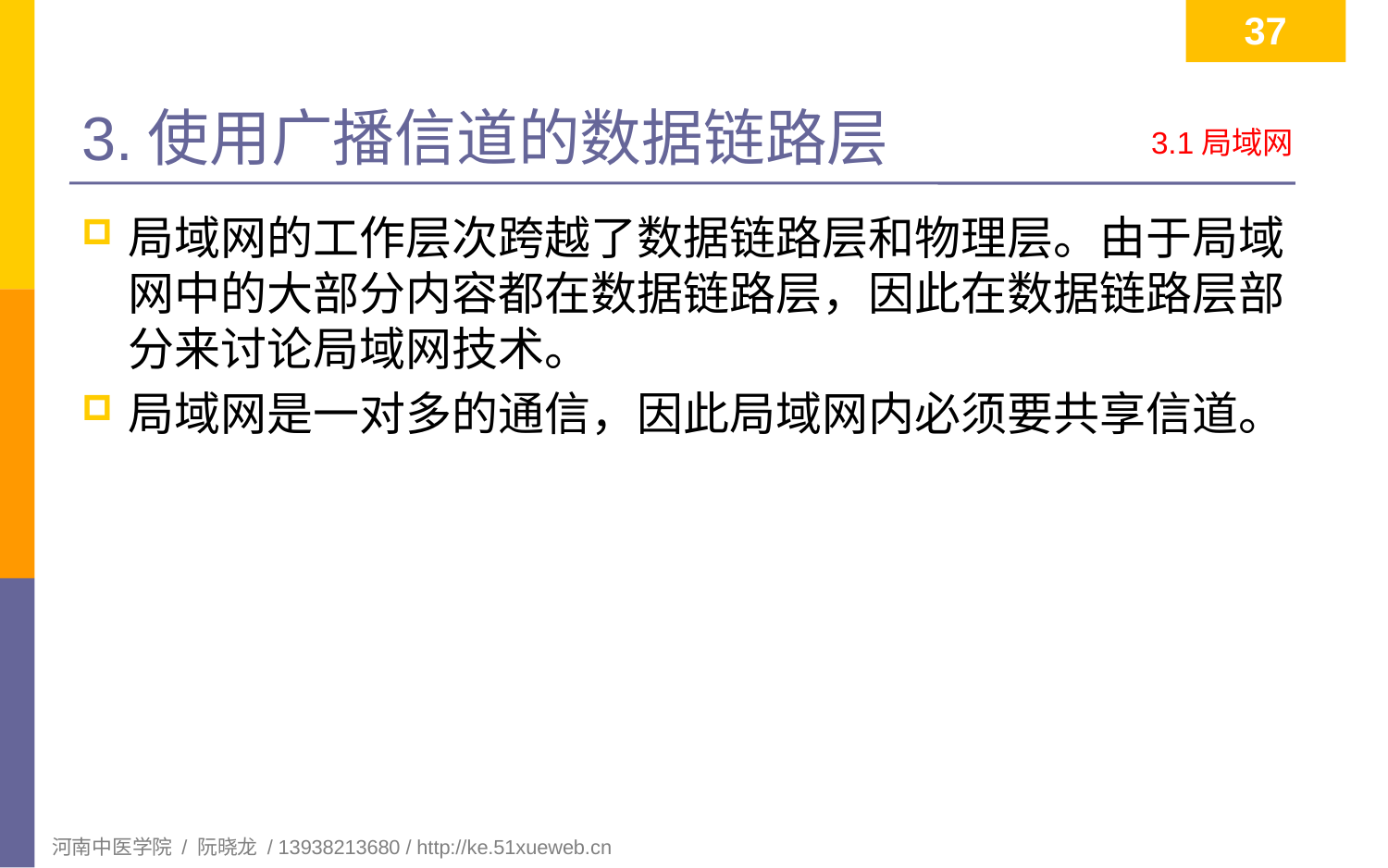

37
# 3.使用广播信道的数据链路层
3.1局域网
局域网的工作层次跨越了数据链路层和物理层。由于局域网中的大部分内容都在数据链路层，因此在数据链路层部分来讨论局域网技术。
局域网是一对多的通信，因此局域网内必须要共享信道。